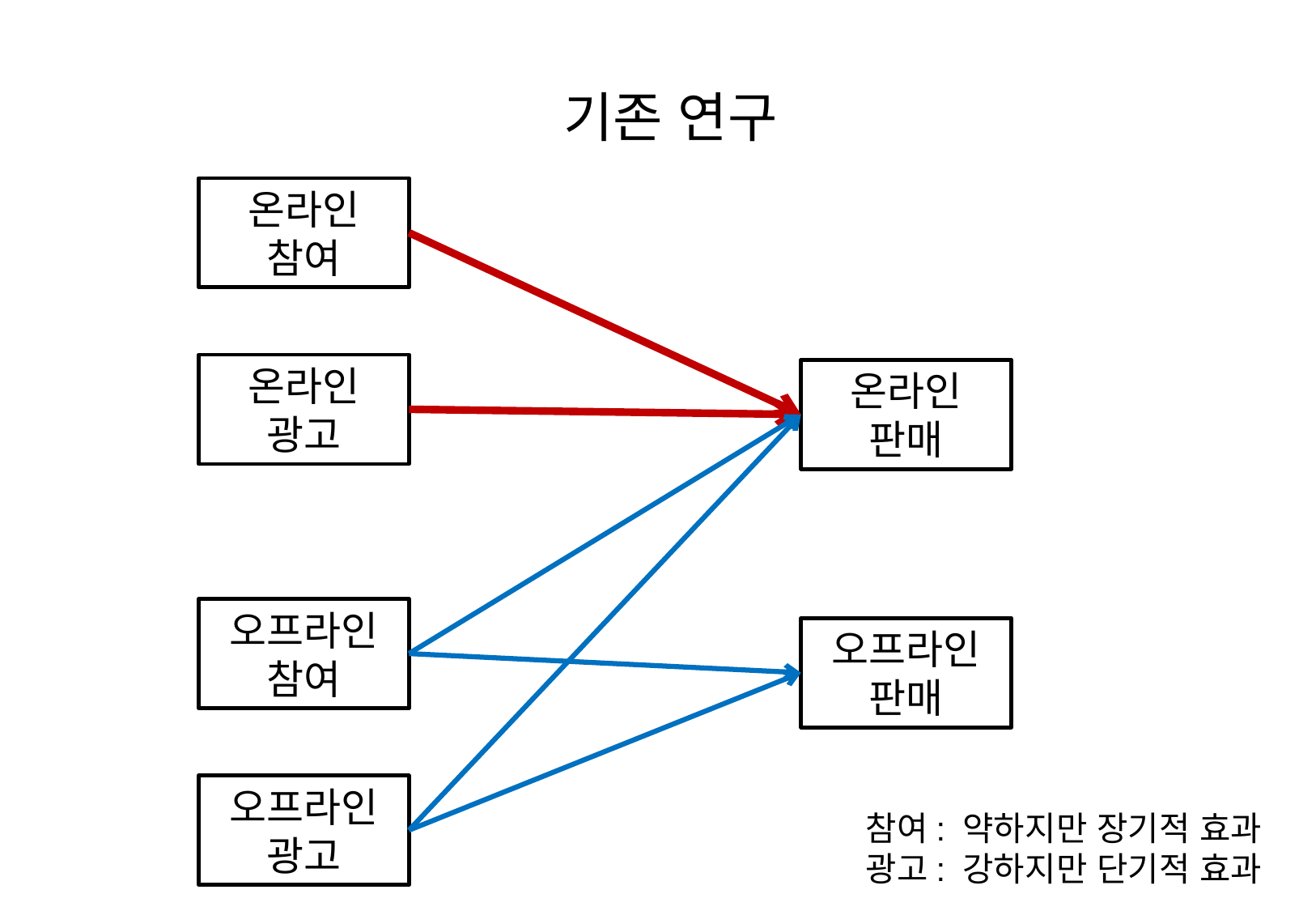

# 기존 연구
온라인 참여
온라인
광고
온라인 판매
오프라인참여
오프라인판매
오프라인광고
참여: 약하지만 장기적 효과
광고: 강하지만 단기적 효과